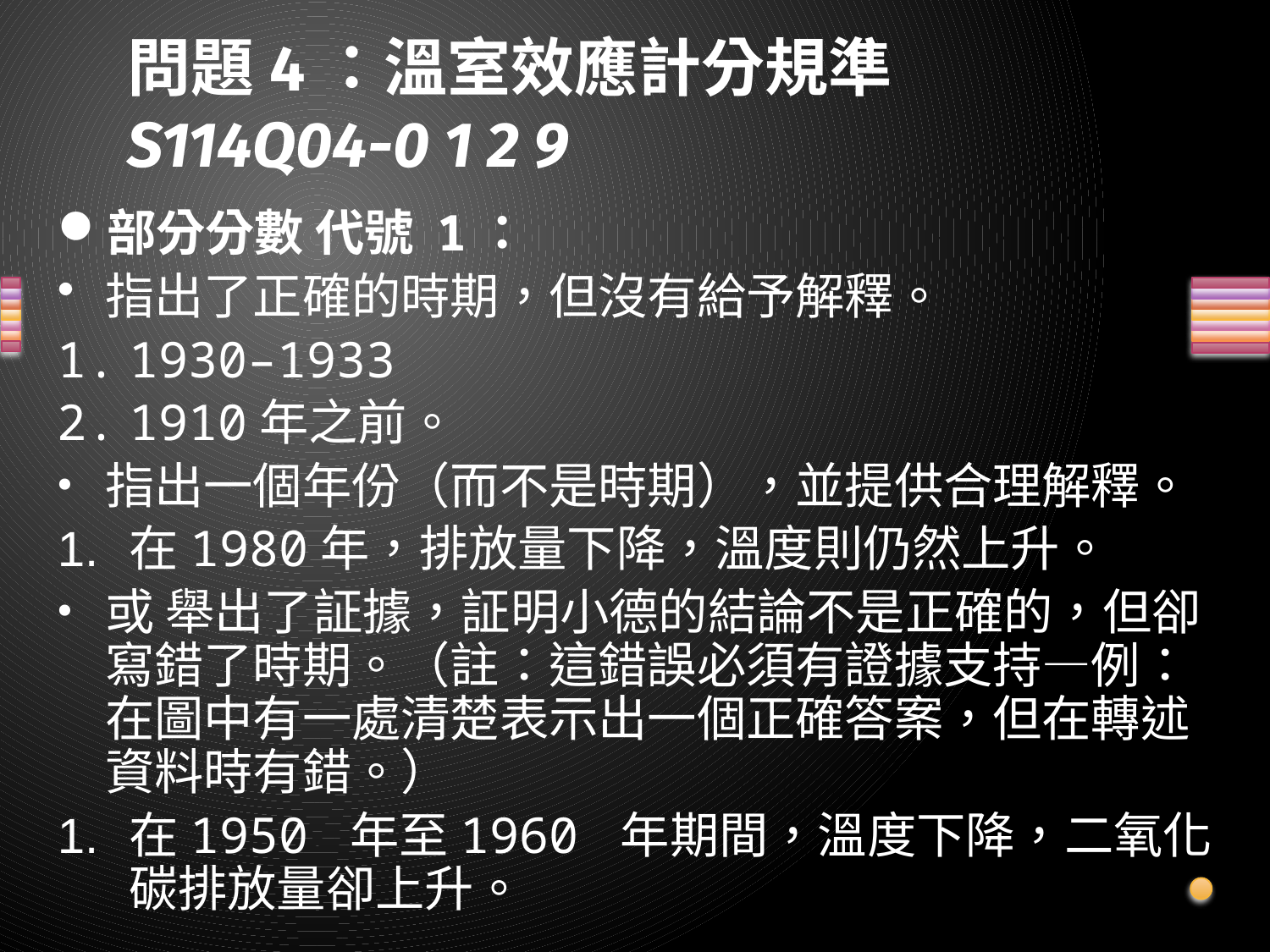

# 問題4：溫室效應計分規準 S114Q04-0 1 2 9
部分分數 代號 1：
指出了正確的時期，但沒有給予解釋。
1930–1933
1910年之前。
指出一個年份（而不是時期），並提供合理解釋。
在1980年，排放量下降，溫度則仍然上升。
或 舉出了証據，証明小德的結論不是正確的，但卻寫錯了時期。（註：這錯誤必須有證據支持—例：在圖中有一處清楚表示出一個正確答案，但在轉述資料時有錯。）
在1950 年至1960 年期間，溫度下降，二氧化碳排放量卻上升。